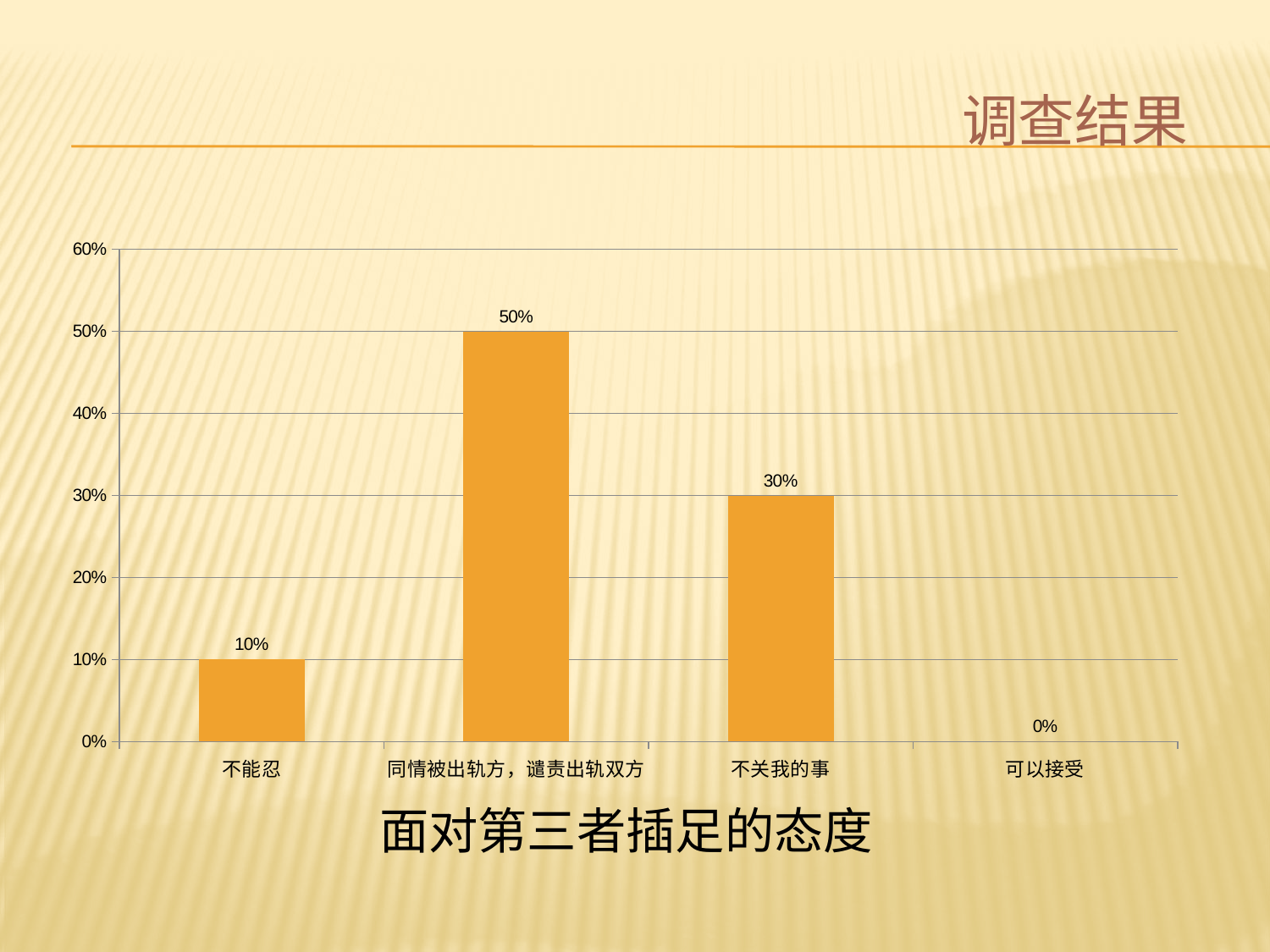

#
调查结果

### Chart

| Category |  |
|---|---|
| 不能忍 | 0.1 |
| 同情被出轨方，谴责出轨双方 | 0.5 |
| 不关我的事 | 0.3000000000000002 |
| 可以接受 | 0.0 |
面对第三者插足的态度